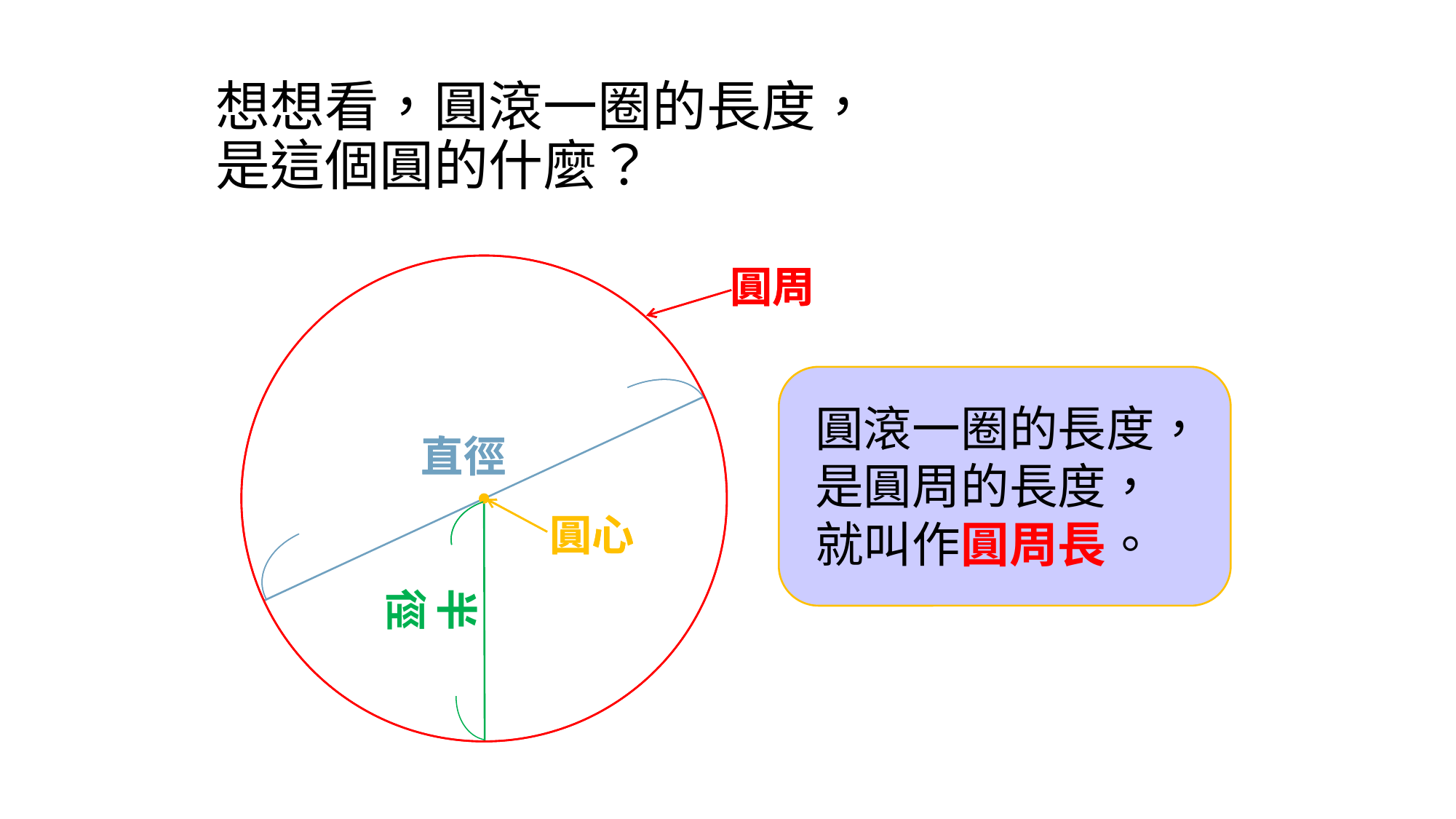

想想看，圓滾一圈的長度，是這個圓的什麼？
圓周
圓周

圓滾一圈的長度，
是圓周的長度，
就叫作圓周長。
直徑
直徑

圓心
圓心

半徑